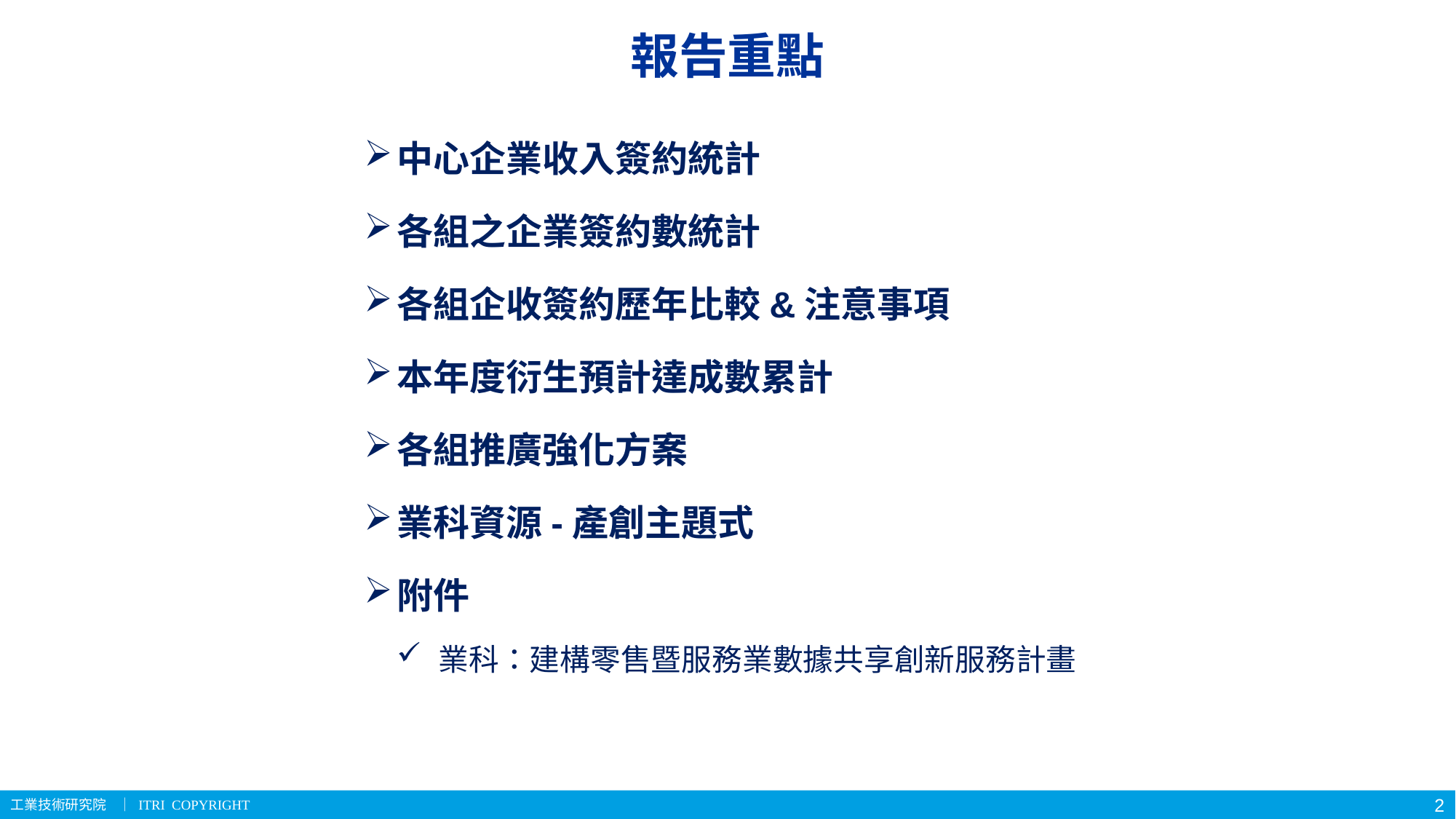

報告重點
中心企業收入簽約統計
各組之企業簽約數統計
各組企收簽約歷年比較&注意事項
本年度衍生預計達成數累計
各組推廣強化方案
業科資源-產創主題式
附件
業科：建構零售暨服務業數據共享創新服務計畫